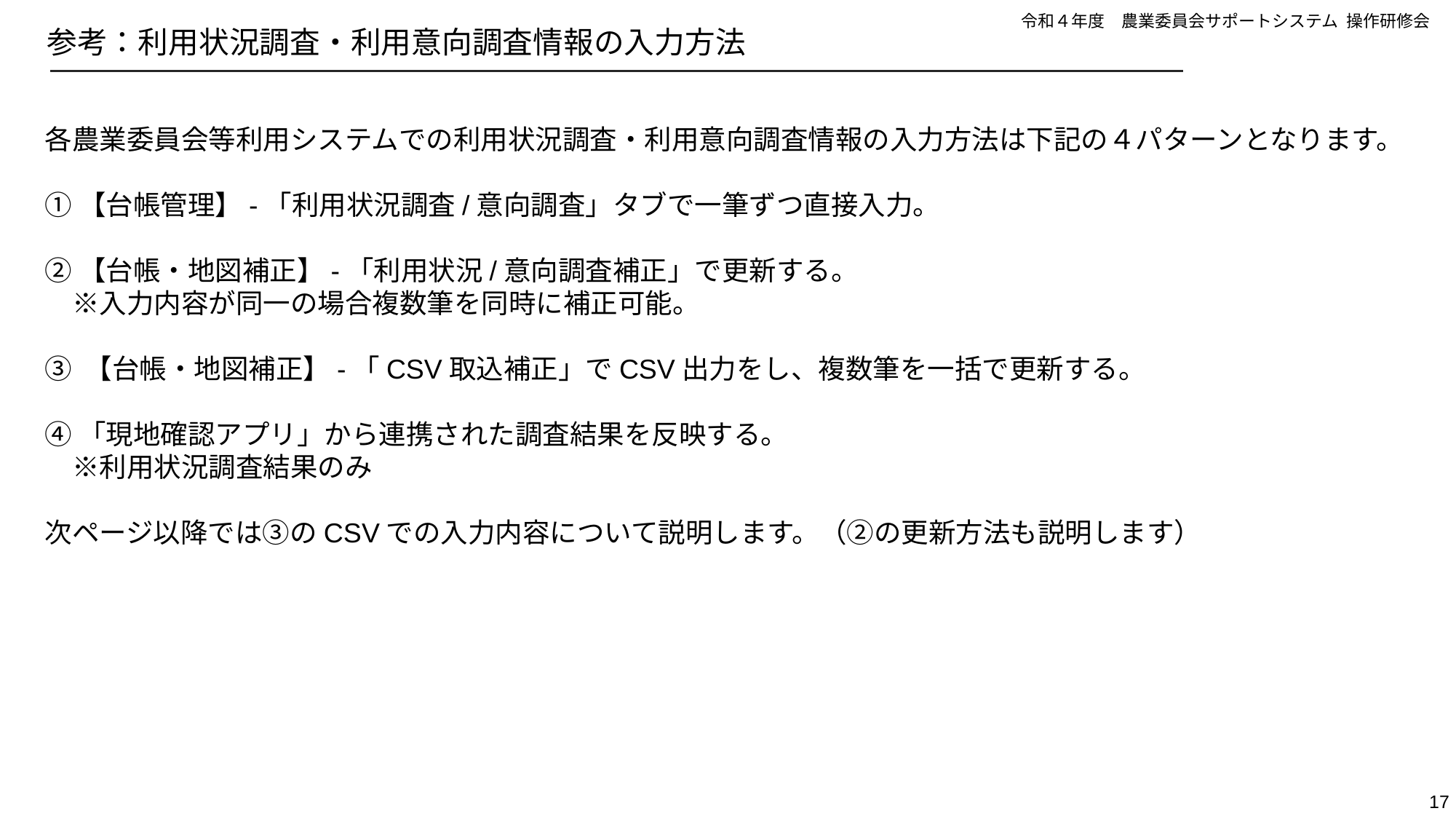

参考：利用状況調査・利用意向調査情報の入力方法
各農業委員会等利用システムでの利用状況調査・利用意向調査情報の入力方法は下記の４パターンとなります。

①【台帳管理】-「利用状況調査/意向調査」タブで一筆ずつ直接入力。

②【台帳・地図補正】-「利用状況/意向調査補正」で更新する。
　※入力内容が同一の場合複数筆を同時に補正可能。

③ 【台帳・地図補正】-「CSV取込補正」でCSV出力をし、複数筆を一括で更新する。

④「現地確認アプリ」から連携された調査結果を反映する。
　※利用状況調査結果のみ

次ページ以降では③のCSVでの入力内容について説明します。（②の更新方法も説明します）